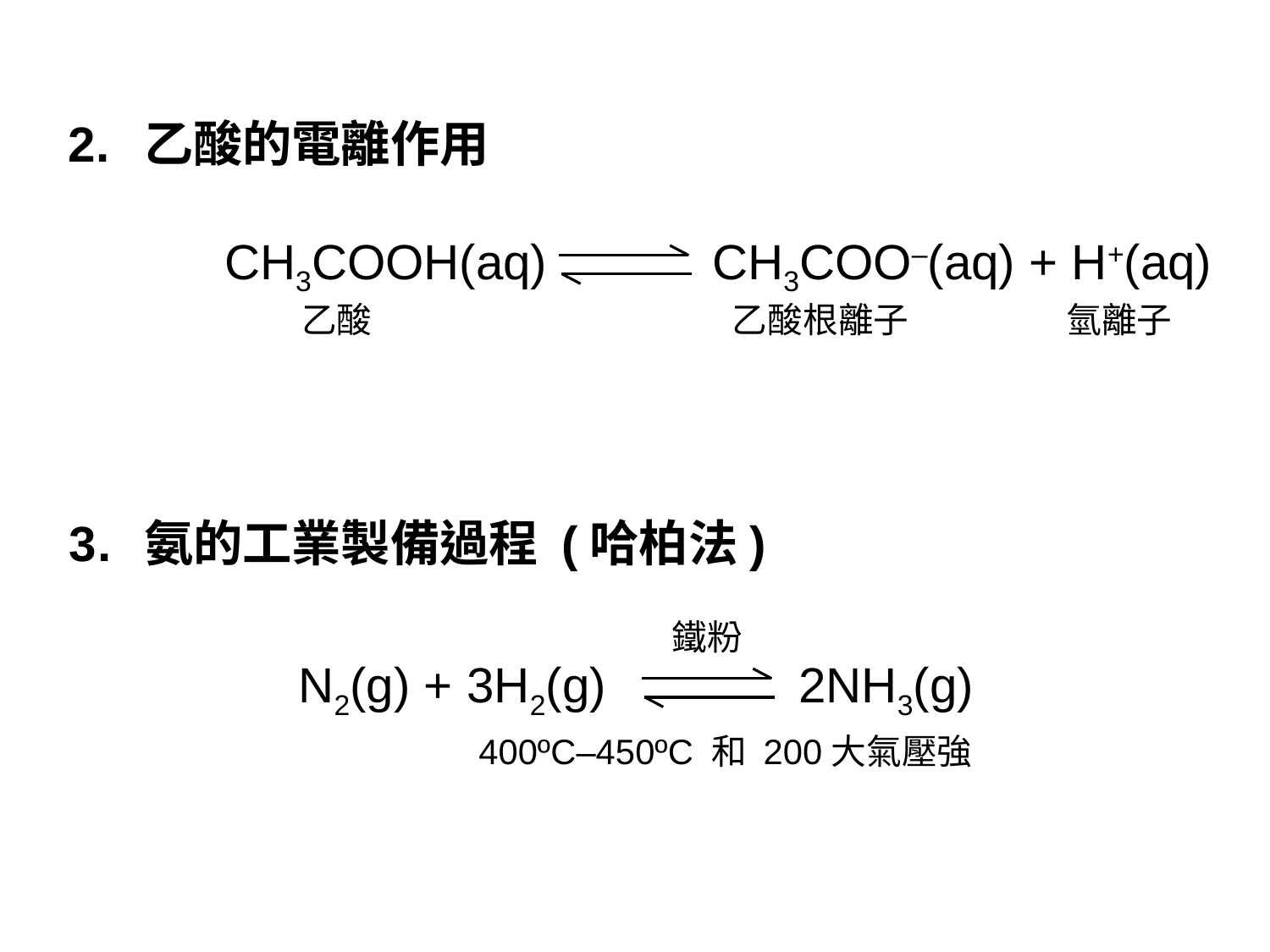

2. 	乙酸的電離作用
CH3COOH(aq)            CH3COO–(aq) + H+(aq)
乙酸
乙酸根離子
氫離子
氨的工業製備過程 (哈柏法)
鐵粉
N2(g) + 3H2(g)              2NH3(g)
400ºC–450ºC 和 200大氣壓強